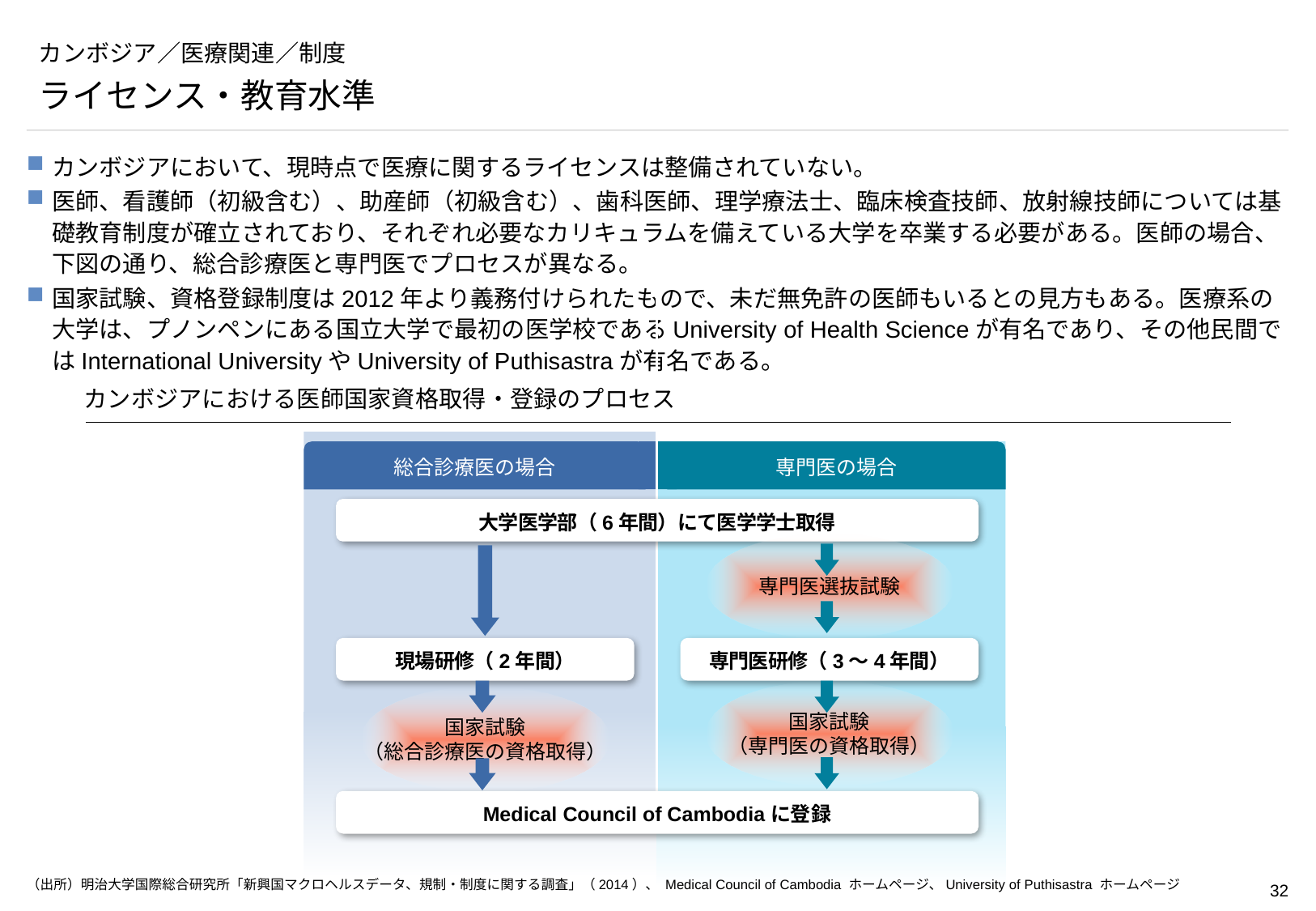

# カンボジア／医療関連／制度
ライセンス・教育水準
カンボジアにおいて、現時点で医療に関するライセンスは整備されていない。
医師、看護師（初級含む）、助産師（初級含む）、歯科医師、理学療法士、臨床検査技師、放射線技師については基礎教育制度が確立されており、それぞれ必要なカリキュラムを備えている大学を卒業する必要がある。医師の場合、下図の通り、総合診療医と専門医でプロセスが異なる。
国家試験、資格登録制度は2012年より義務付けられたもので、未だ無免許の医師もいるとの見方もある。医療系の大学は、プノンペンにある国立大学で最初の医学校であるUniversity of Health Scienceが有名であり、その他民間ではInternational UniversityやUniversity of Puthisastraが有名である。
カンボジアにおける医師国家資格取得・登録のプロセス

総合診療医の場合

専門医の場合
大学医学部（6年間）にて医学学士取得
専門医選抜試験

現場研修（2年間）
専門医研修（3～4年間）

国家試験
（専門医の資格取得）

国家試験
（総合診療医の資格取得）

Medical Council of Cambodiaに登録
（出所）明治大学国際総合研究所「新興国マクロヘルスデータ、規制・制度に関する調査」（2014）、 Medical Council of Cambodia ホームページ、University of Puthisastra ホームページ